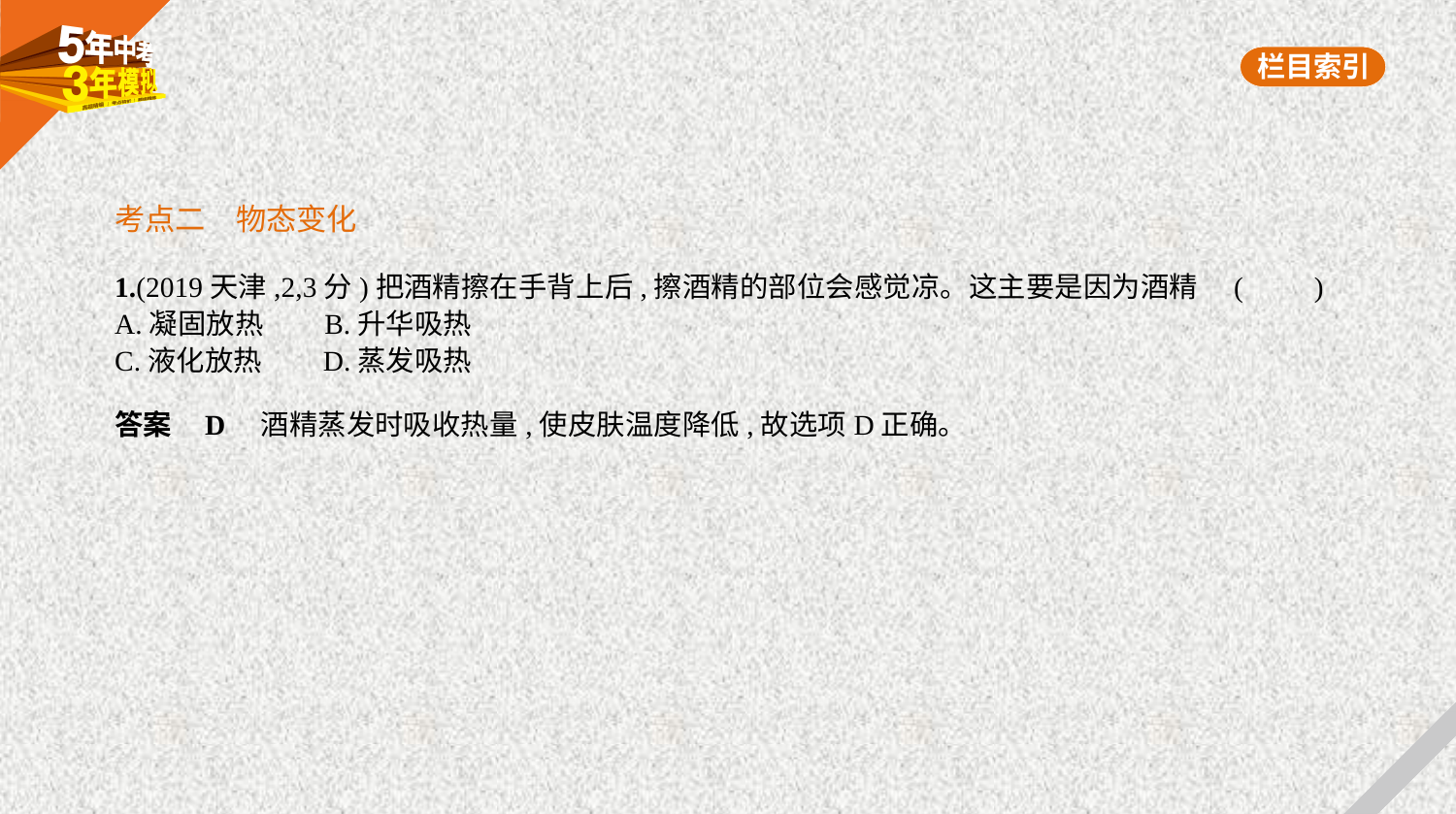

考点二　物态变化
1.(2019天津,2,3分)把酒精擦在手背上后,擦酒精的部位会感觉凉。这主要是因为酒精 (　　)
A.凝固放热　    B.升华吸热
C.液化放热　    D.蒸发吸热
答案    D　酒精蒸发时吸收热量,使皮肤温度降低,故选项D正确。